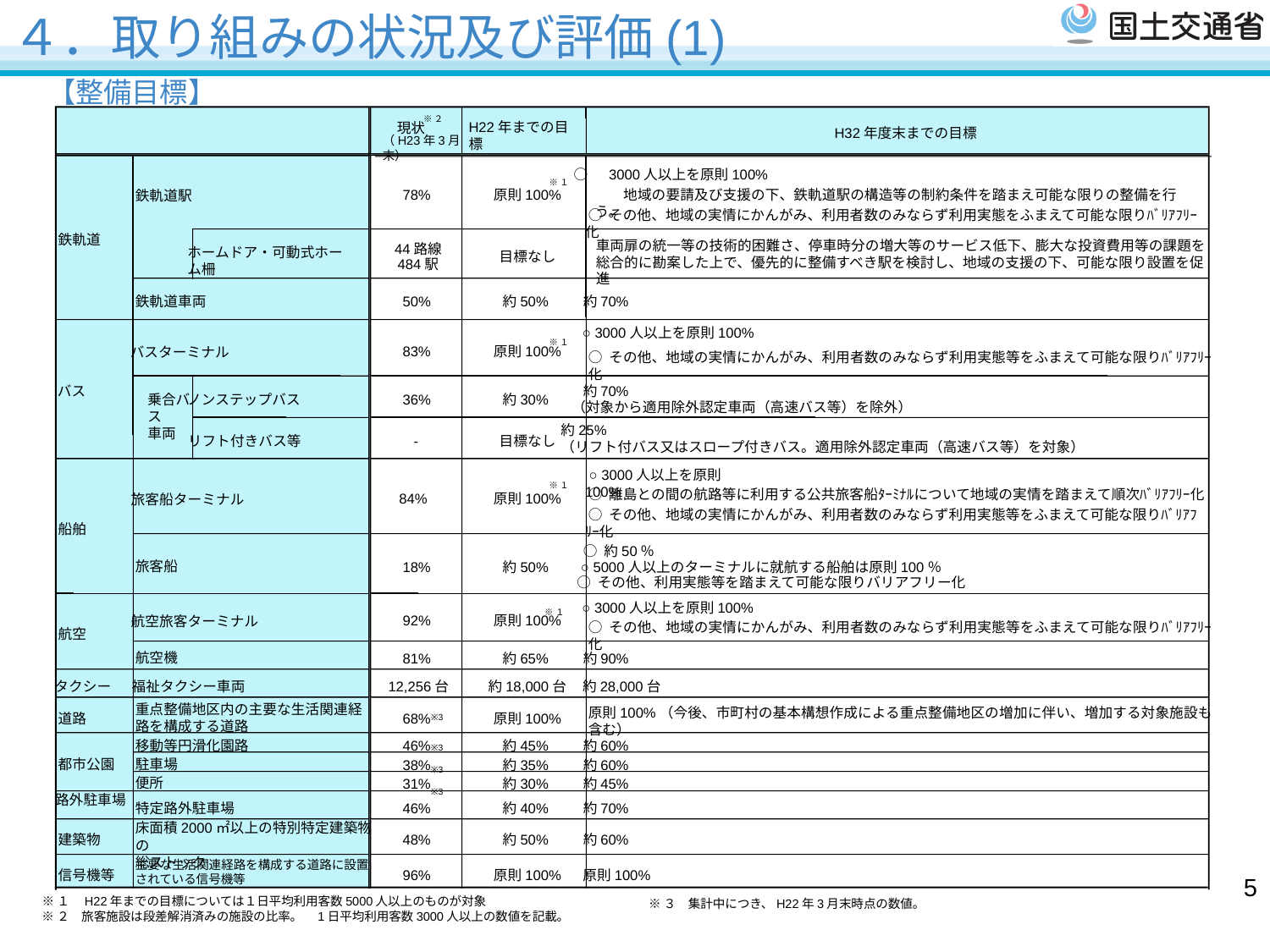

４．取り組みの状況及び評価(1)
【整備目標】

※２
H22年までの目標
現状
H32年度末までの目標
（H23年3月末）

 ○　3000人以上を原則100%
78%
原則100%
　　地域の要請及び支援の下、鉄軌道駅の構造等の制約条件を踏まえ可能な限りの整備を行う。
鉄軌道駅
 ○ その他、地域の実情にかんがみ、利用者数のみならず利用実態をふまえて可能な限りﾊﾞﾘｱﾌﾘｰ化

鉄軌道
車両扉の統一等の技術的困難さ、停車時分の増大等のサービス低下、膨大な投資費用等の課題を総合的に勘案した上で、優先的に整備すべき駅を検討し、地域の支援の下、可能な限り設置を促進

44路線
ホームドア・可動式ホー
ム柵
目標なし
484駅

鉄軌道車両
50%
約50%
約70%

○ 3000人以上を原則100%
83%
原則100%
バスターミナル
○ その他、地域の実情にかんがみ、利用者数のみならず利用実態等をふまえて可能な限りﾊﾞﾘｱﾌﾘｰ化

バス
約70%
乗合バス
車両
ノンステップバス
36%
約30%
（対象から適用除外認定車両（高速バス等）を除外）

約25%
（リフト付バス又はスロープ付きバス。適用除外認定車両（高速バス等）を対象）
リフト付きバス等
-
目標なし

 ○ 3000人以上を原則100%
 ○ 離島との間の航路等に利用する公共旅客船ﾀｰﾐﾅﾙについて地域の実情を踏まえて順次ﾊﾞﾘｱﾌﾘｰ化
84%
原則100%
旅客船ターミナル
 ○ その他、地域の実情にかんがみ、利用者数のみならず利用実態等をふまえて可能な限りﾊﾞﾘｱﾌﾘｰ化
船舶

○ 約50％
旅客船
18%
約50%
○ 5000人以上のターミナルに就航する船舶は原則100％
○ その他、利用実態等を踏まえて可能な限りバリアフリー化

○ 3000人以上を原則100%
92%
原則100%
航空旅客ターミナル
○ その他、地域の実情にかんがみ、利用者数のみならず利用実態等をふまえて可能な限りﾊﾞﾘｱﾌﾘｰ化
航空

航空機
81%
約65%
約90%

タクシー
福祉タクシー車両
12,256台
約18,000台
約28,000台

重点整備地区内の主要な生活関連経路を構成する道路
原則100%（今後、市町村の基本構想作成による重点整備地区の増加に伴い、増加する対象施設も含む）
道路
68%
原則100%

移動等円滑化園路
46%
約45%
約60%

都市公園
駐車場
38%
約35%
約60%

便所
31%
約30%
約45%

路外駐車場
特定路外駐車場
46%
約40%
約70%

床面積2000㎡以上の特別特定建築物の
総ストック
建築物
48%
約50%
約60%

主要な生活関連経路を構成する道路に設置されている信号機等
信号機等
96%
原則100%
原則100%
※１　H22年までの目標については１日平均利用客数5000人以上のものが対象
※２　旅客施設は段差解消済みの施設の比率。　1日平均利用客数3000人以上の数値を記載。

※１
※１
※１
※１
※3
※3
※3
※3
5
※３　集計中につき、H22年3月末時点の数値。